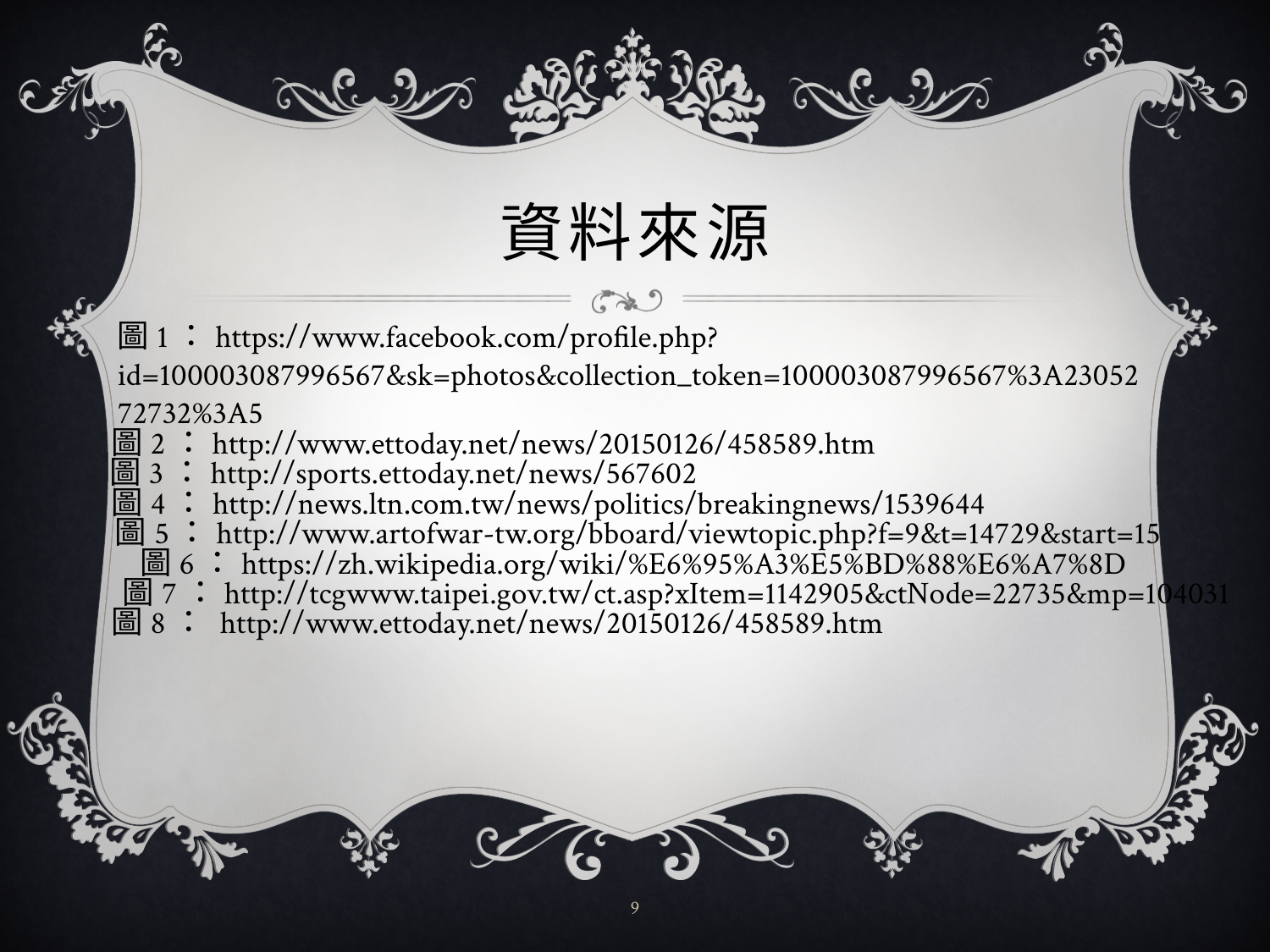

# 資料來源
圖1：https://www.facebook.com/profile.php?id=100003087996567&sk=photos&collection_token=100003087996567%3A2305272732%3A5
圖2：http://www.ettoday.net/news/20150126/458589.htm
圖3：http://sports.ettoday.net/news/567602
圖4：http://news.ltn.com.tw/news/politics/breakingnews/1539644
圖5：http://www.artofwar-tw.org/bboard/viewtopic.php?f=9&t=14729&start=15
圖6：https://zh.wikipedia.org/wiki/%E6%95%A3%E5%BD%88%E6%A7%8D
圖7：http://tcgwww.taipei.gov.tw/ct.asp?xItem=1142905&ctNode=22735&mp=104031
圖8： http://www.ettoday.net/news/20150126/458589.htm
9